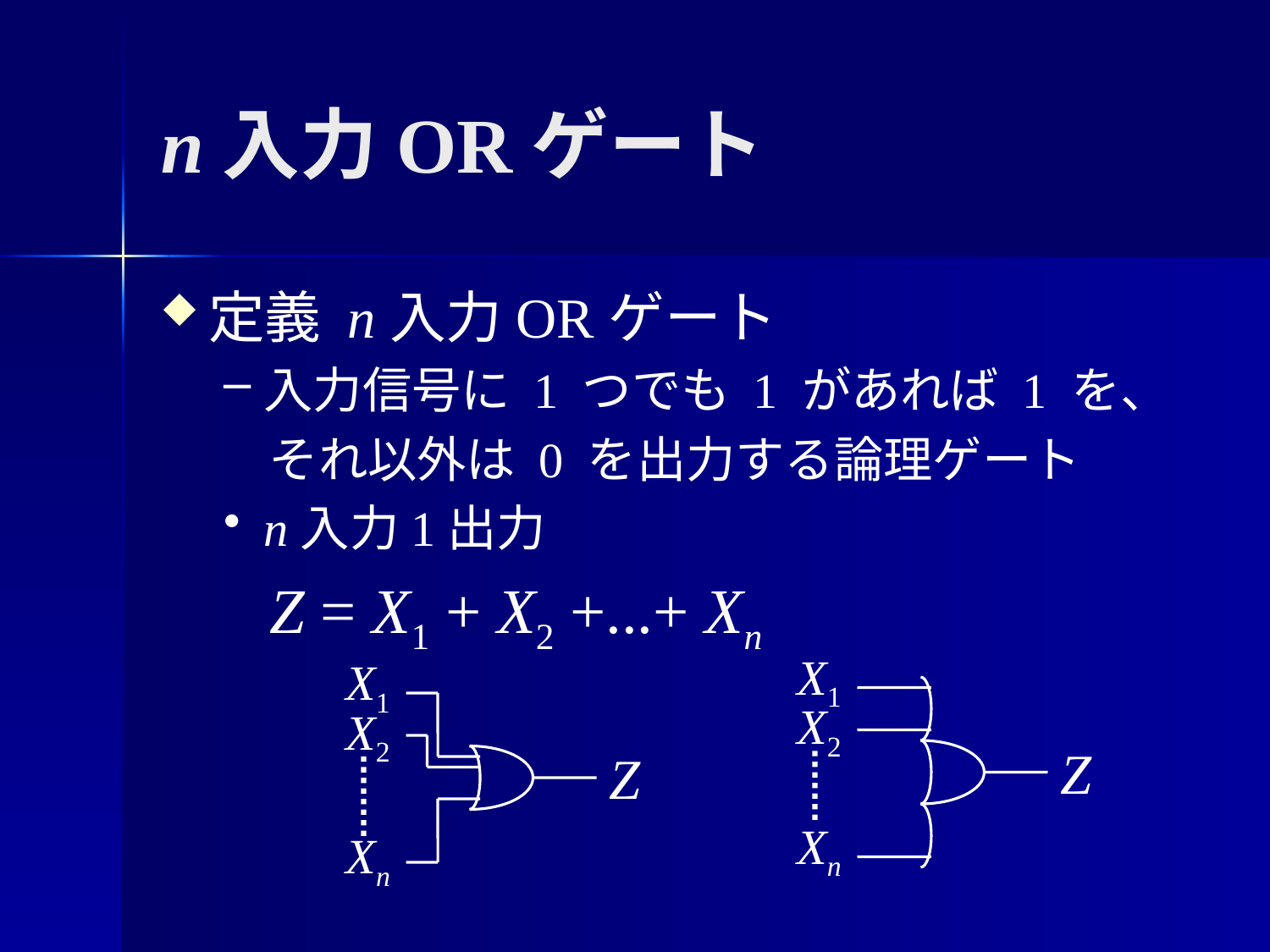

# n入力ORゲート
定義 n入力ORゲート
入力信号に 1 つでも 1 があれば 1 を、
   それ以外は 0 を出力する論理ゲート
n入力1出力
Z = X1 + X2 +...+ Xn
X1

X2

Z

Xn

X1

X2

Z

Xn